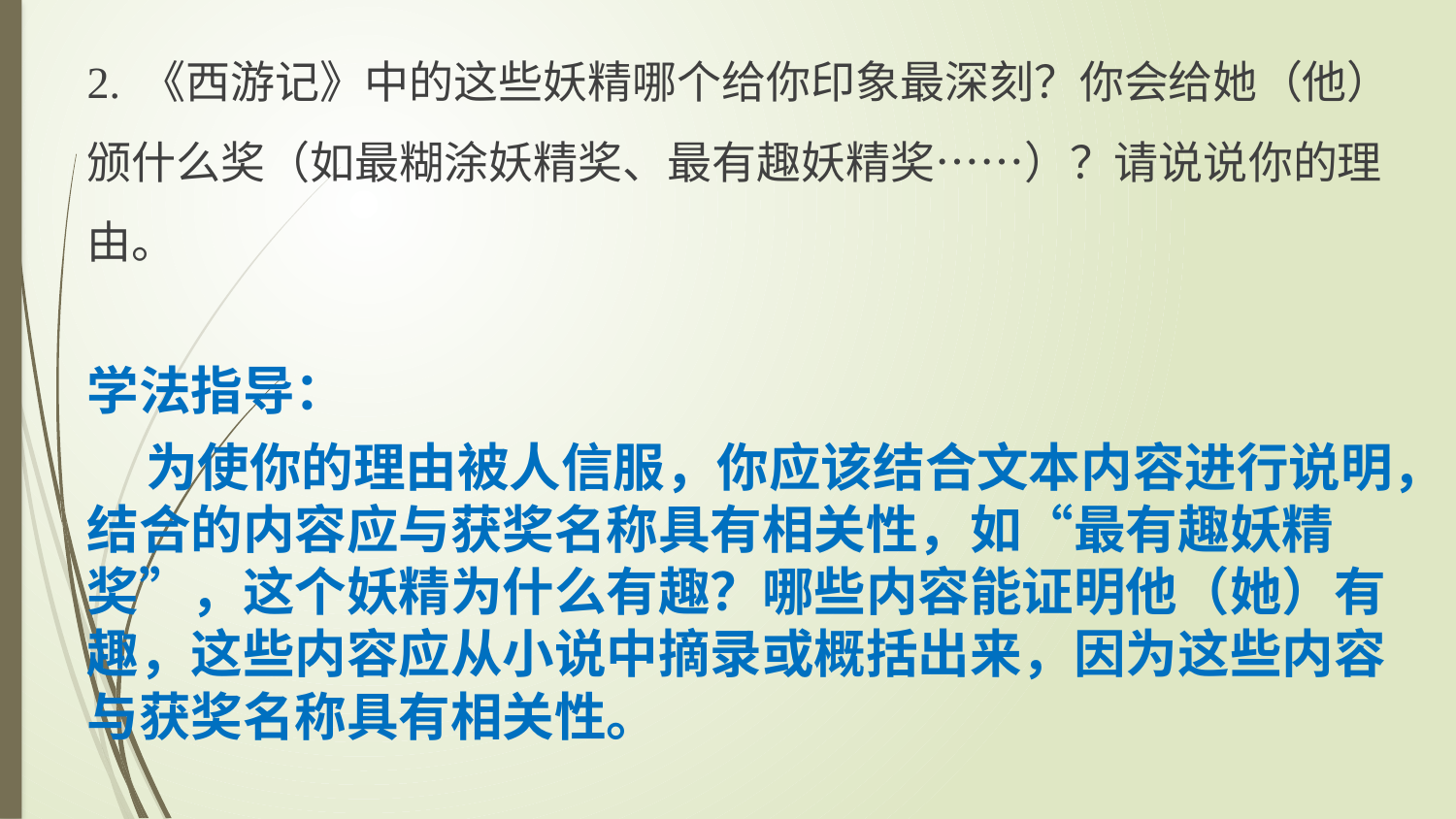

2. 《西游记》中的这些妖精哪个给你印象最深刻？你会给她（他）颁什么奖（如最糊涂妖精奖、最有趣妖精奖……）？请说说你的理由。

学法指导：
    为使你的理由被人信服，你应该结合文本内容进行说明，结合的内容应与获奖名称具有相关性，如“最有趣妖精奖”，这个妖精为什么有趣？哪些内容能证明他（她）有趣，这些内容应从小说中摘录或概括出来，因为这些内容与获奖名称具有相关性。